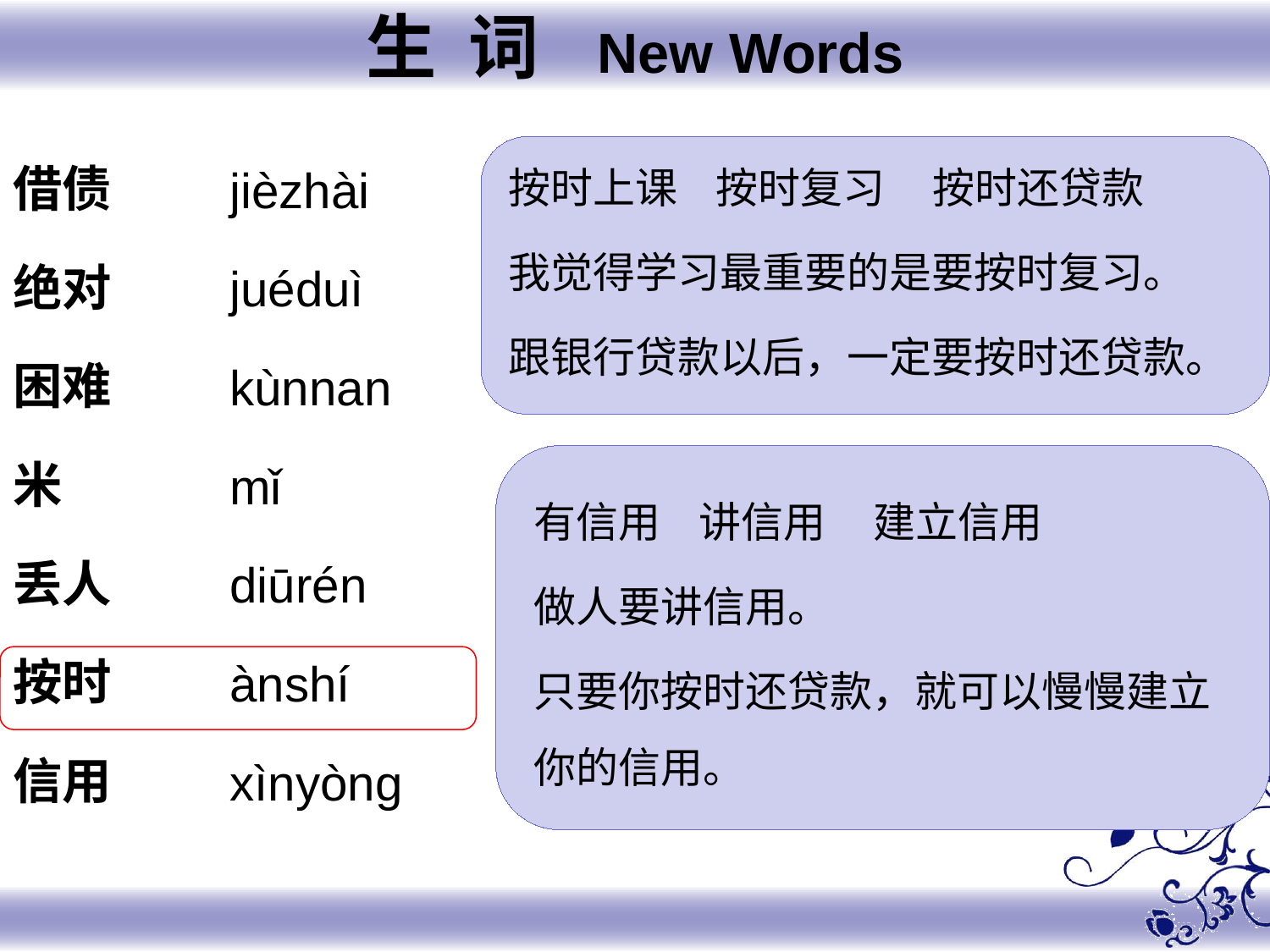

生  词   New Words
借债
绝对
困难
米
丢人
按时
信用
jièzhài
juéduì
kùnnan
mǐ
diūrén
ànshí
xìnyòng

按时上课    按时复习     按时还贷款
我觉得学习最重要的是要按时复习。
跟银行贷款以后，一定要按时还贷款。

有信用    讲信用     建立信用
做人要讲信用。
只要你按时还贷款，就可以慢慢建立你的信用。